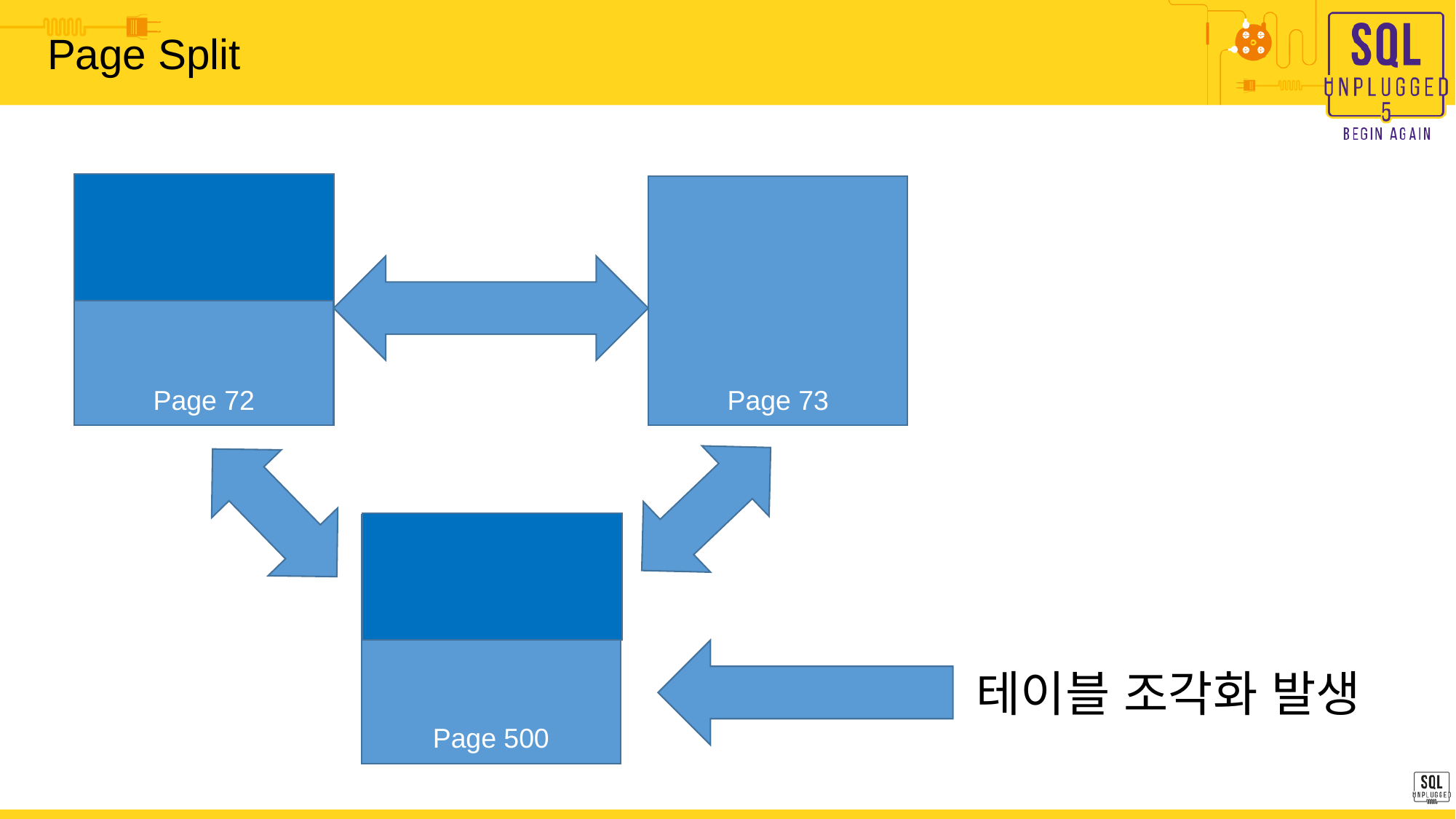

# Page Split

Page 72

Page 73

Page 500

테이블 조각화 발생